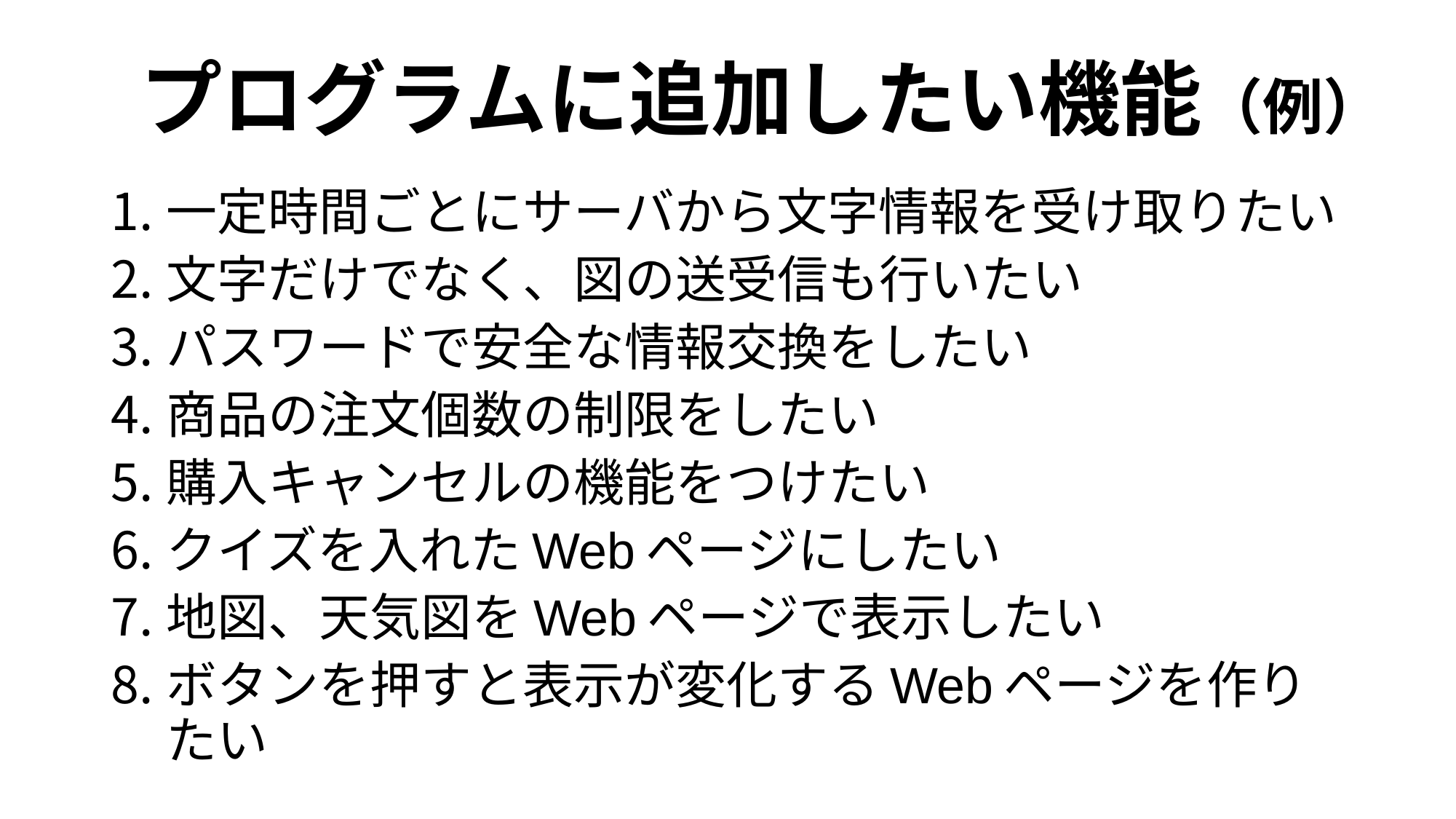

# プログラムに追加したい機能（例）
一定時間ごとにサーバから文字情報を受け取りたい
文字だけでなく、図の送受信も行いたい
パスワードで安全な情報交換をしたい
商品の注文個数の制限をしたい
購入キャンセルの機能をつけたい
クイズを入れたWebページにしたい
地図、天気図をWebページで表示したい
ボタンを押すと表示が変化するWebページを作りたい